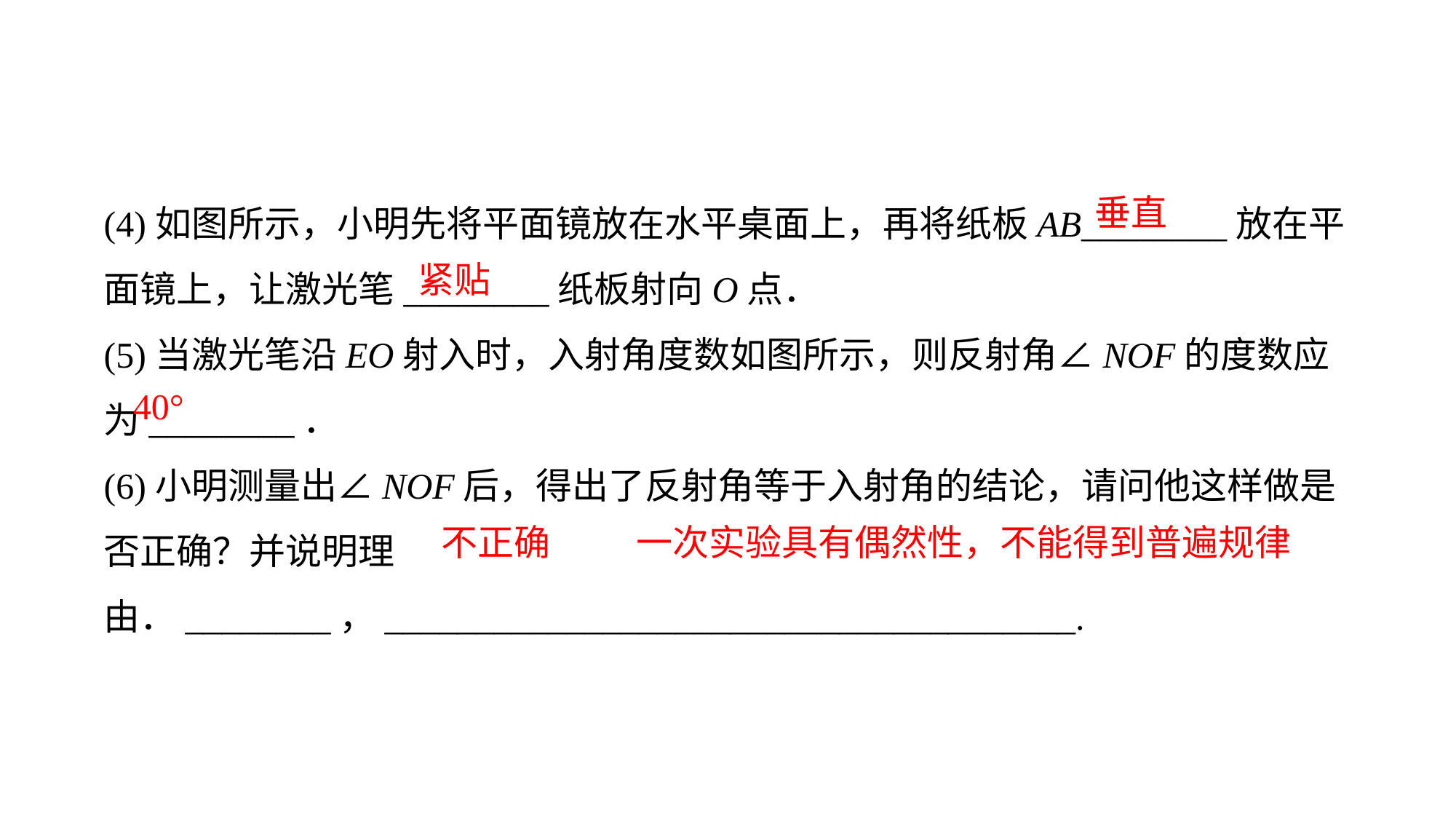

(4)如图所示，小明先将平面镜放在水平桌面上，再将纸板AB________放在平面镜上，让激光笔________纸板射向O点．
(5)当激光笔沿EO射入时，入射角度数如图所示，则反射角∠NOF的度数应为________．
(6)小明测量出∠NOF后，得出了反射角等于入射角的结论，请问他这样做是否正确？并说明理由．________，______________________________________.
垂直
紧贴
40°
不正确
一次实验具有偶然性，不能得到普遍规律